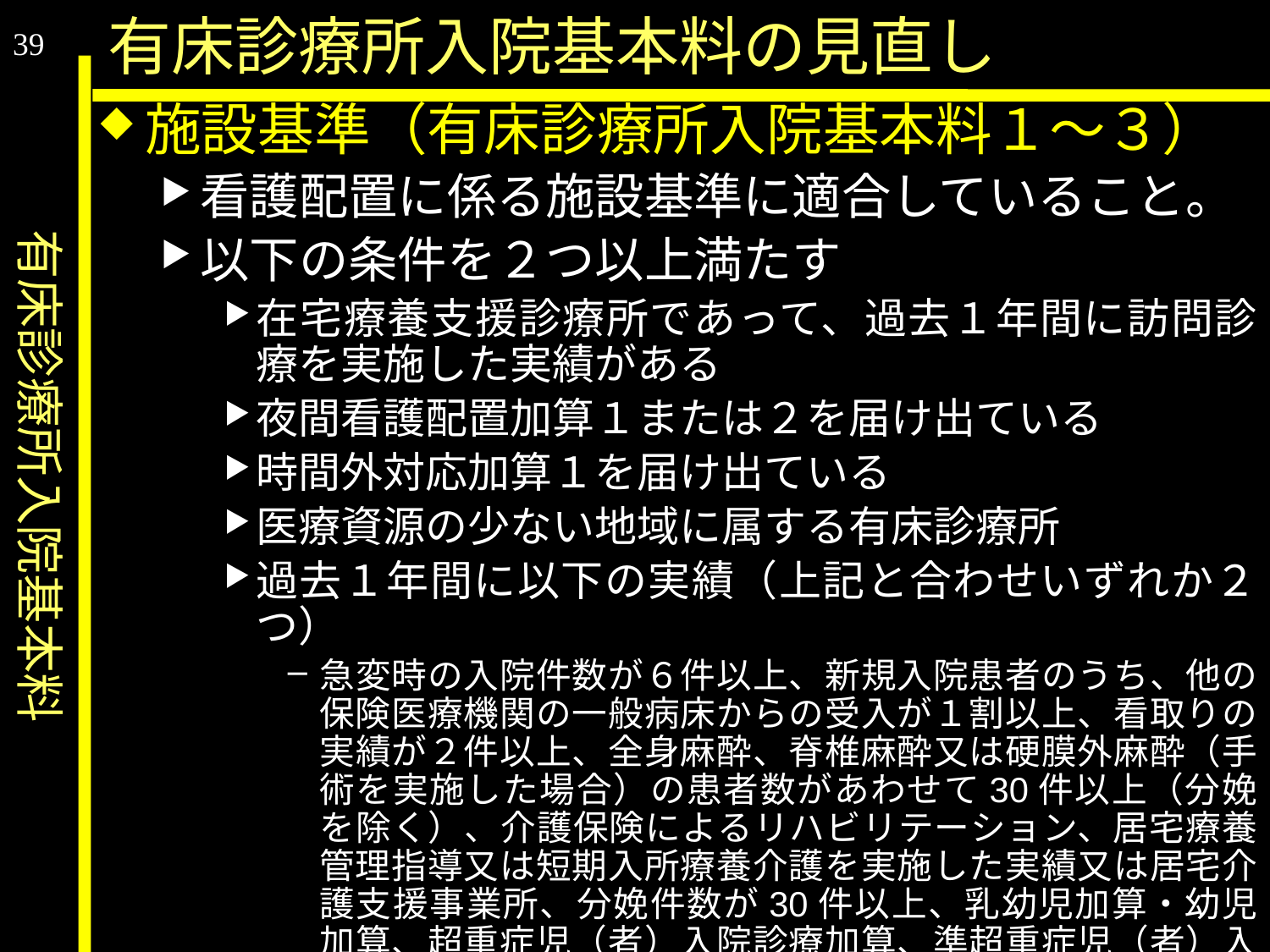

有床診療所入院基本料
有床診療所入院基本料の見直し
39

施設基準（有床診療所入院基本料１～３）
看護配置に係る施設基準に適合していること。
以下の条件を２つ以上満たす
在宅療養支援診療所であって、過去１年間に訪問診療を実施した実績がある
夜間看護配置加算１または２を届け出ている
時間外対応加算１を届け出ている
医療資源の少ない地域に属する有床診療所
過去１年間に以下の実績（上記と合わせいずれか２つ）
急変時の入院件数が６件以上、新規入院患者のうち、他の保険医療機関の一般病床からの受入が１割以上、看取りの実績が２件以上、全身麻酔、脊椎麻酔又は硬膜外麻酔（手術を実施した場合）の患者数があわせて30件以上（分娩を除く）、介護保険によるリハビリテーション、居宅療養管理指導又は短期入所療養介護を実施した実績又は居宅介護支援事業所、分娩件数が30件以上、乳幼児加算・幼児加算、超重症児（者）入院診療加算、準超重症児（者）入院診療加算又は小児療養環境特別加算を算定したことがある